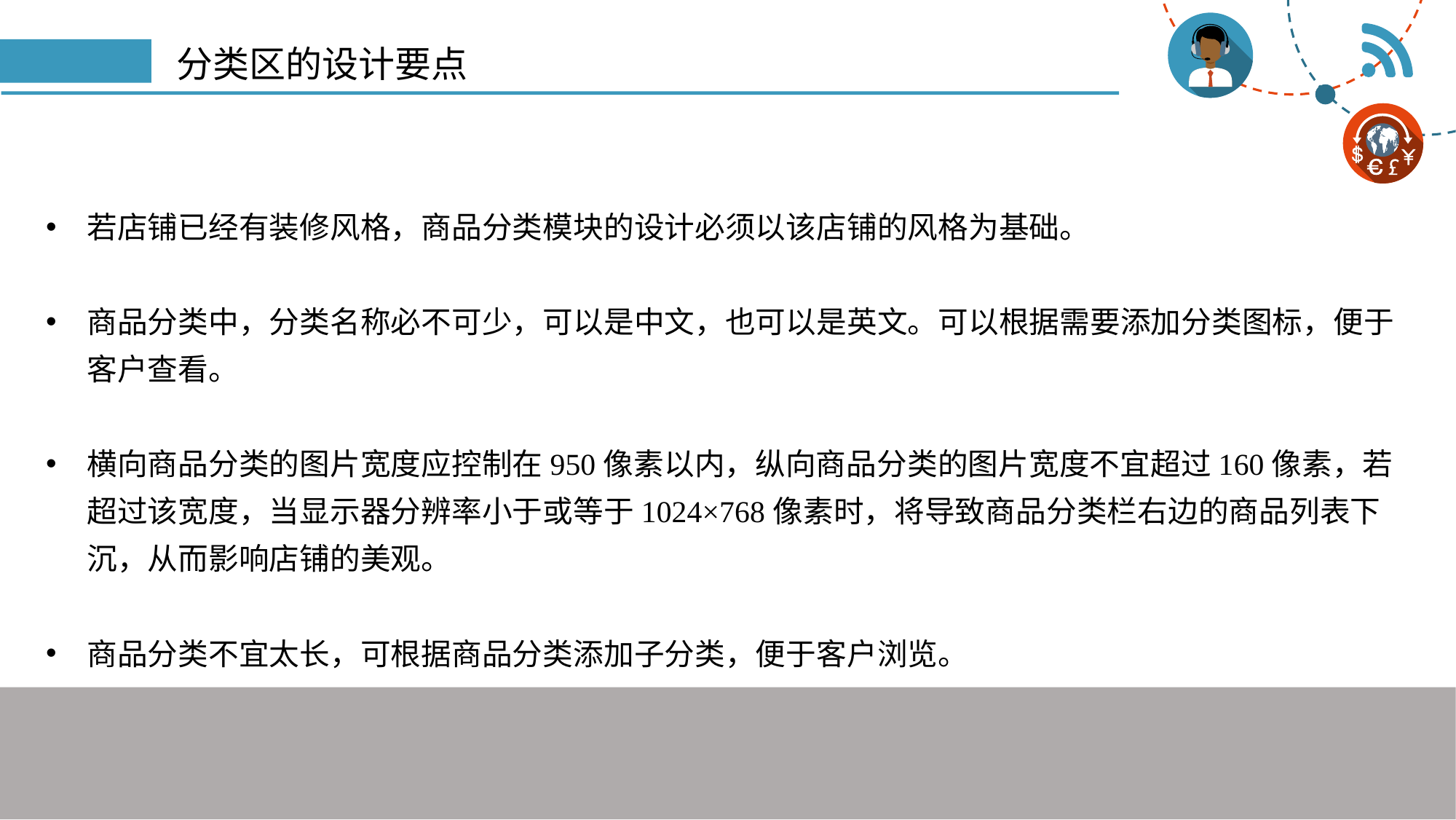

# 分类区的设计要点
若店铺已经有装修风格，商品分类模块的设计必须以该店铺的风格为基础。

商品分类中，分类名称必不可少，可以是中文，也可以是英文。可以根据需要添加分类图标，便于客户查看。

横向商品分类的图片宽度应控制在950像素以内，纵向商品分类的图片宽度不宜超过160像素，若超过该宽度，当显示器分辨率小于或等于1024×768像素时，将导致商品分类栏右边的商品列表下沉，从而影响店铺的美观。

商品分类不宜太长，可根据商品分类添加子分类，便于客户浏览。